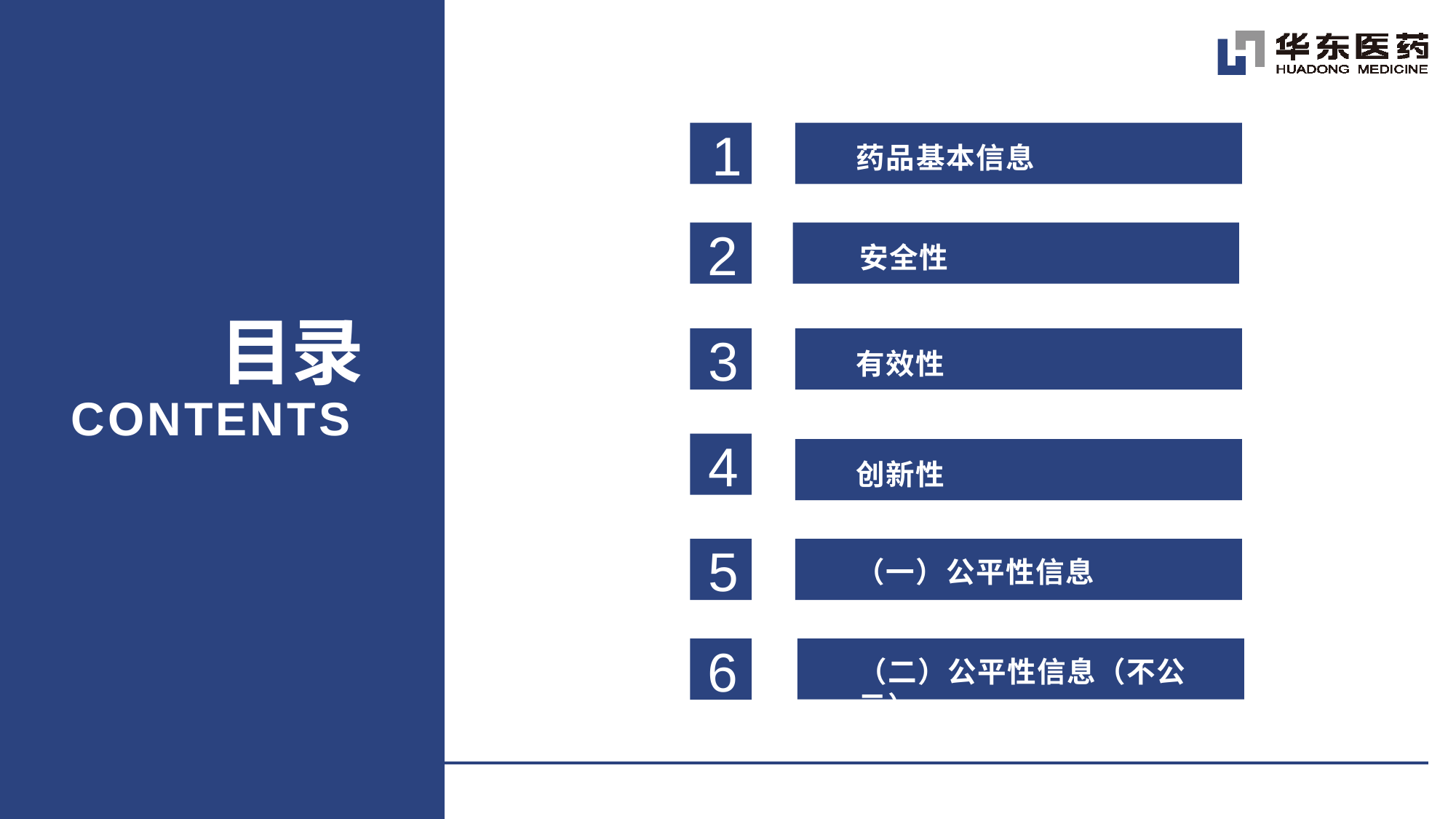

目录
CONTENTS

1

药品基本信息

2

安全性

3

有效性

4

创新性

5

（一）公平性信息

6

（二）公平性信息（不公示）